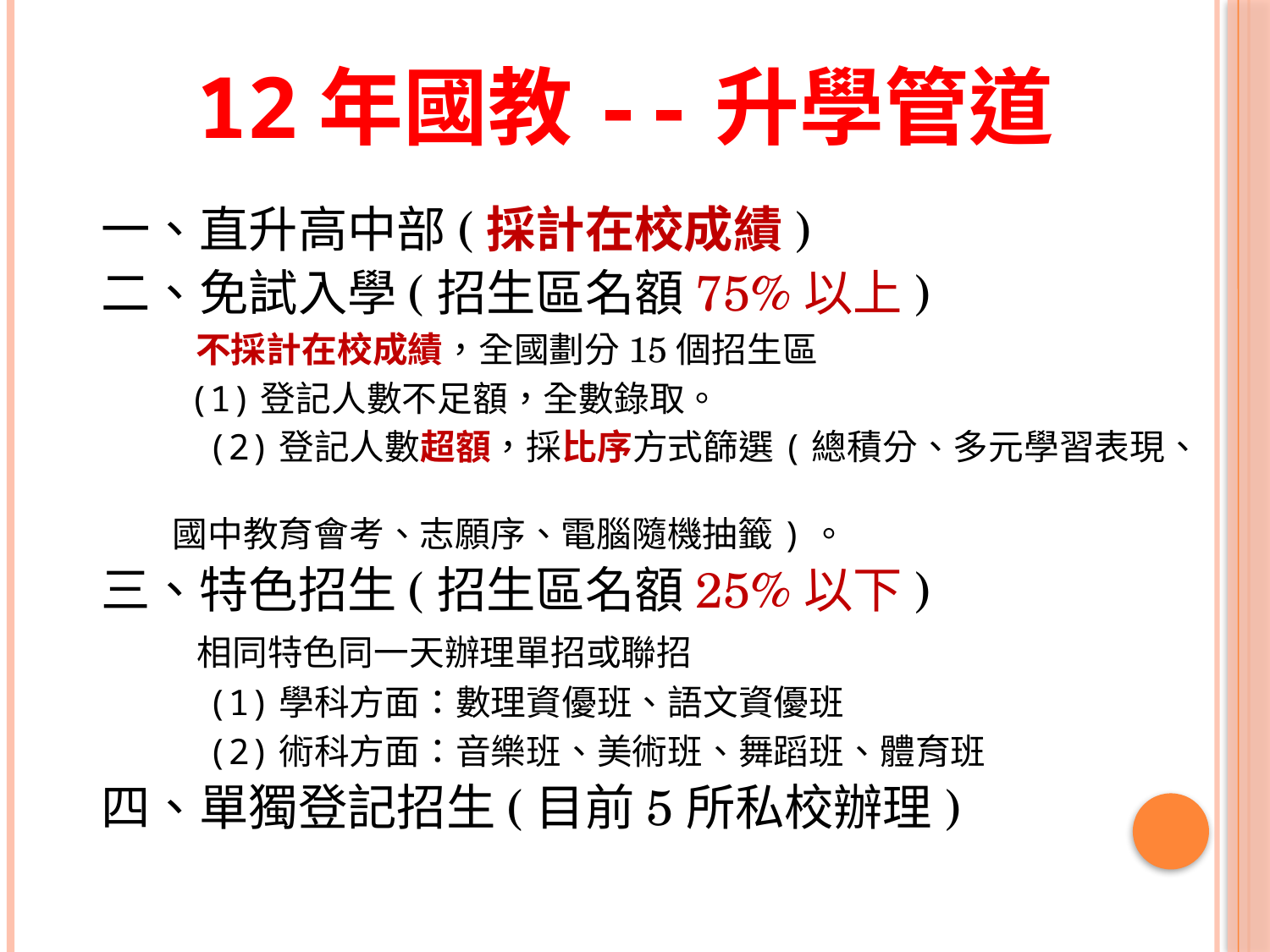

# 12年國教--升學管道
一、直升高中部(採計在校成績)
二、免試入學(招生區名額75%以上)
           不採計在校成績，全國劃分15個招生區
         (1)登記人數不足額，全數錄取。
     (2)登記人數超額，採比序方式篩選(總積分、多元學習表現、
        國中教育會考、志願序、電腦隨機抽籤)。
三、特色招生(招生區名額25%以下)
         相同特色同一天辦理單招或聯招
     (1)學科方面：數理資優班、語文資優班
     (2)術科方面：音樂班、美術班、舞蹈班、體育班
四、單獨登記招生(目前5所私校辦理)